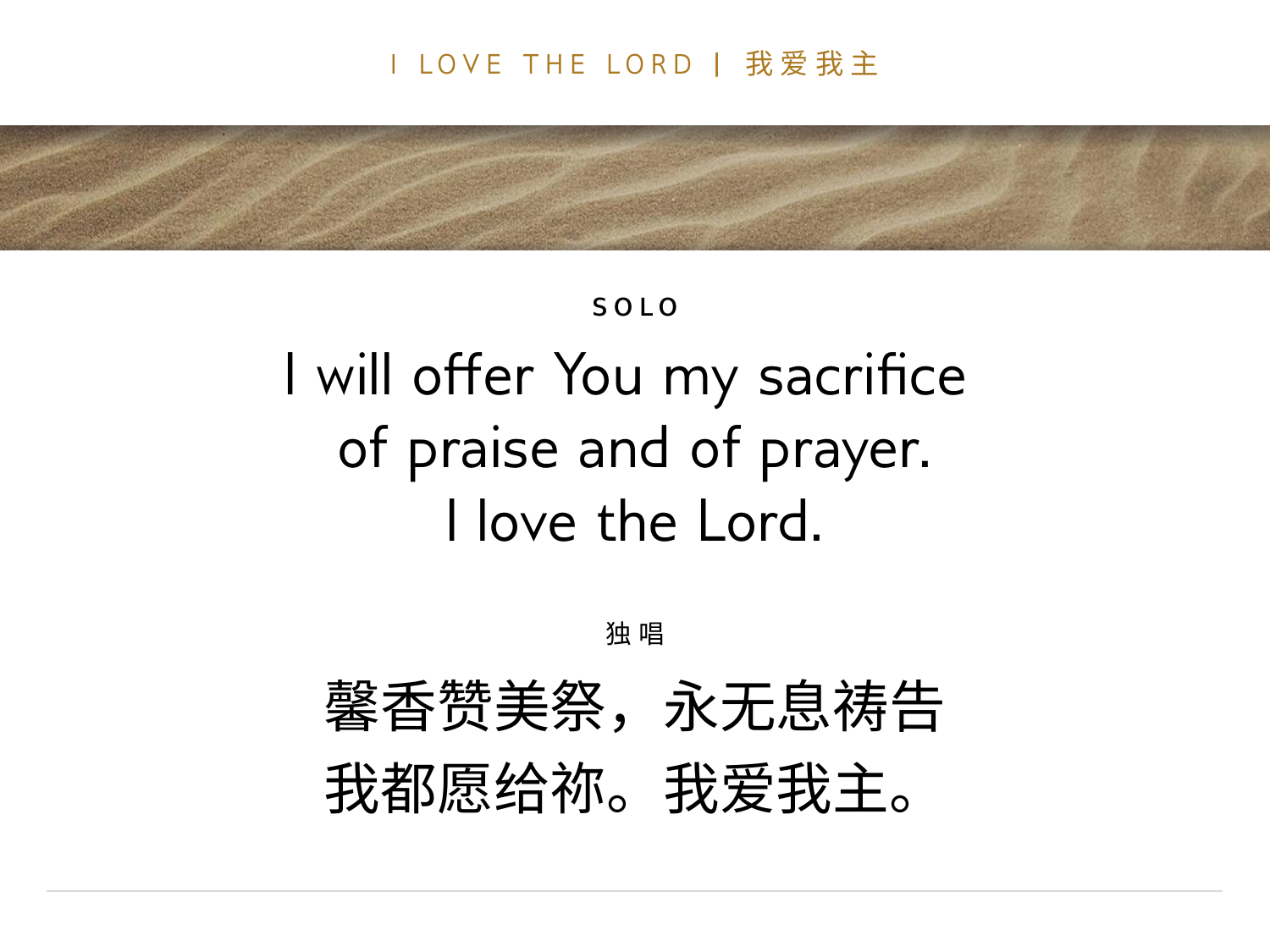

# I LOVE THE LORD | 我爱我主
SOLO
I will offer You my sacrifice
of praise and of prayer.
I love the Lord.
独唱
馨香赞美祭，永无息祷告
我都愿给祢。我爱我主。